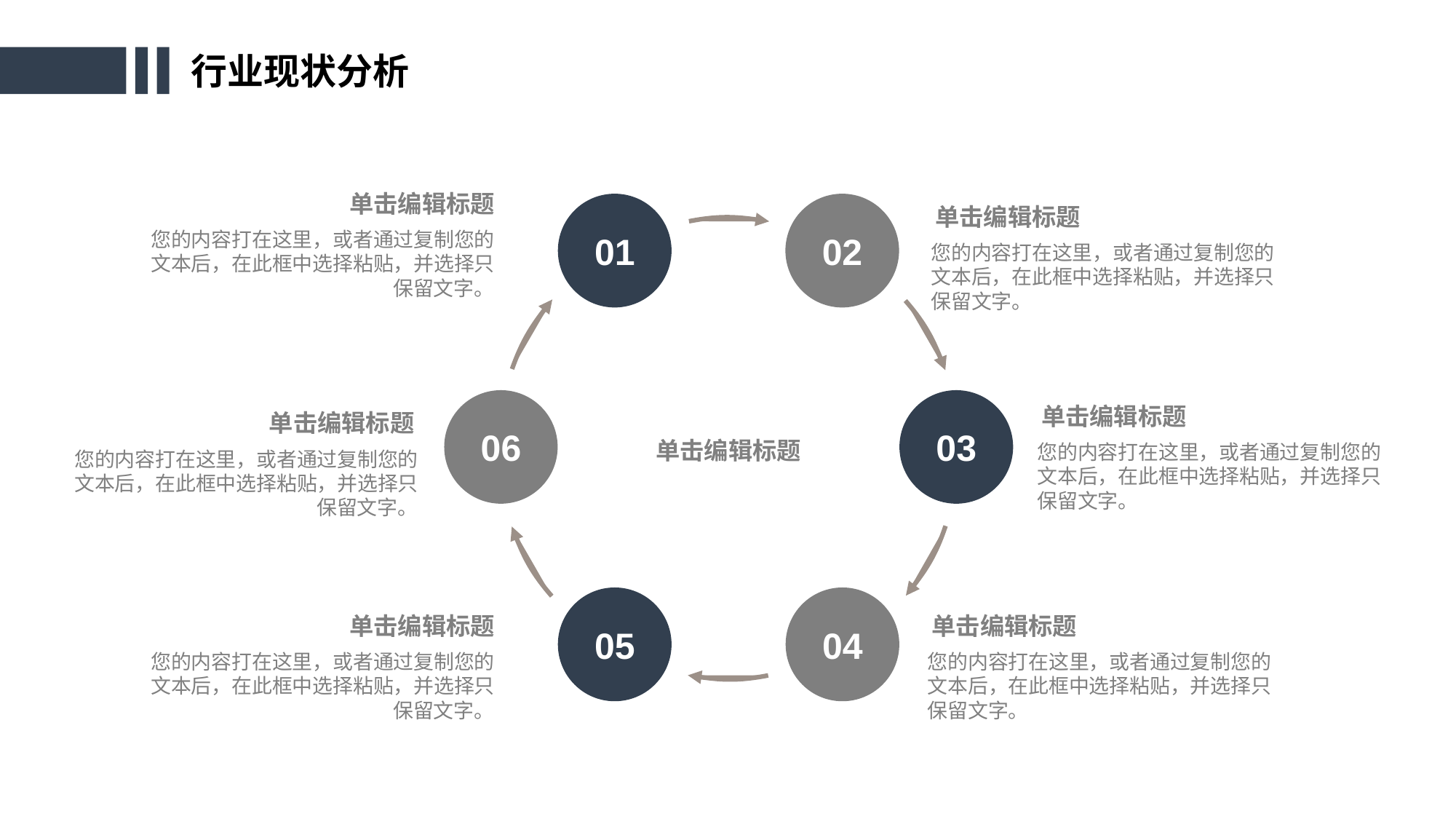

行业现状分析

单击编辑标题
01
02
单击编辑标题

您的内容打在这里，或者通过复制您的文本后，在此框中选择粘贴，并选择只保留文字。
您的内容打在这里，或者通过复制您的文本后，在此框中选择粘贴，并选择只保留文字。
单击编辑标题

06
03
单击编辑标题
单击编辑标题
您的内容打在这里，或者通过复制您的文本后，在此框中选择粘贴，并选择只保留文字。
您的内容打在这里，或者通过复制您的文本后，在此框中选择粘贴，并选择只保留文字。

05
04
单击编辑标题
单击编辑标题
您的内容打在这里，或者通过复制您的文本后，在此框中选择粘贴，并选择只保留文字。
您的内容打在这里，或者通过复制您的文本后，在此框中选择粘贴，并选择只保留文字。